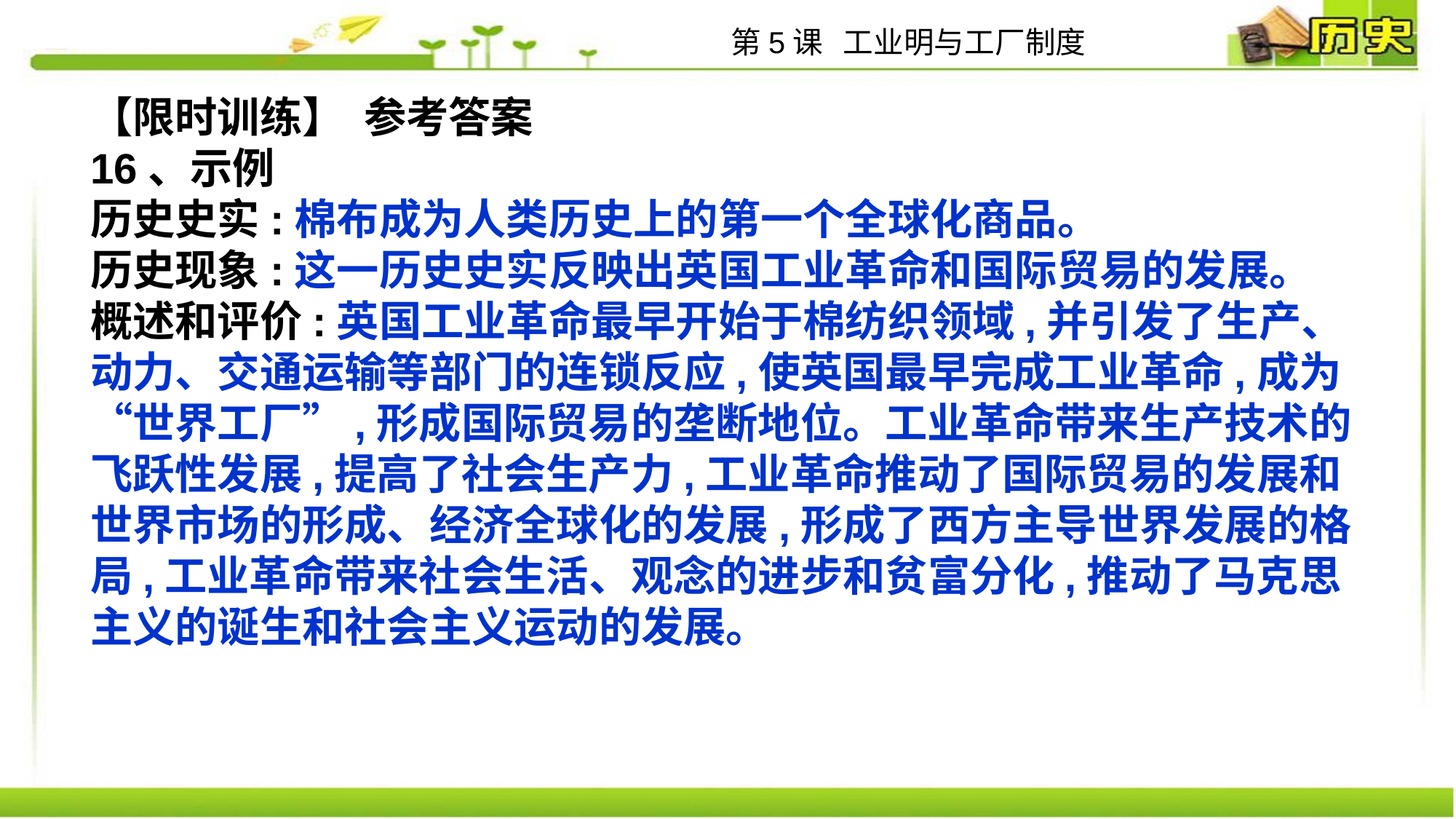

第5课   工业明与工厂制度
【限时训练】  参考答案
16、示例
历史史实:棉布成为人类历史上的第一个全球化商品。
历史现象:这一历史史实反映出英国工业革命和国际贸易的发展。
概述和评价:英国工业革命最早开始于棉纺织领域,并引发了生产、动力、交通运输等部门的连锁反应,使英国最早完成工业革命,成为“世界工厂”,形成国际贸易的垄断地位。工业革命带来生产技术的飞跃性发展,提高了社会生产力,工业革命推动了国际贸易的发展和世界市场的形成、经济全球化的发展,形成了西方主导世界发展的格局,工业革命带来社会生活、观念的进步和贫富分化,推动了马克思主义的诞生和社会主义运动的发展。